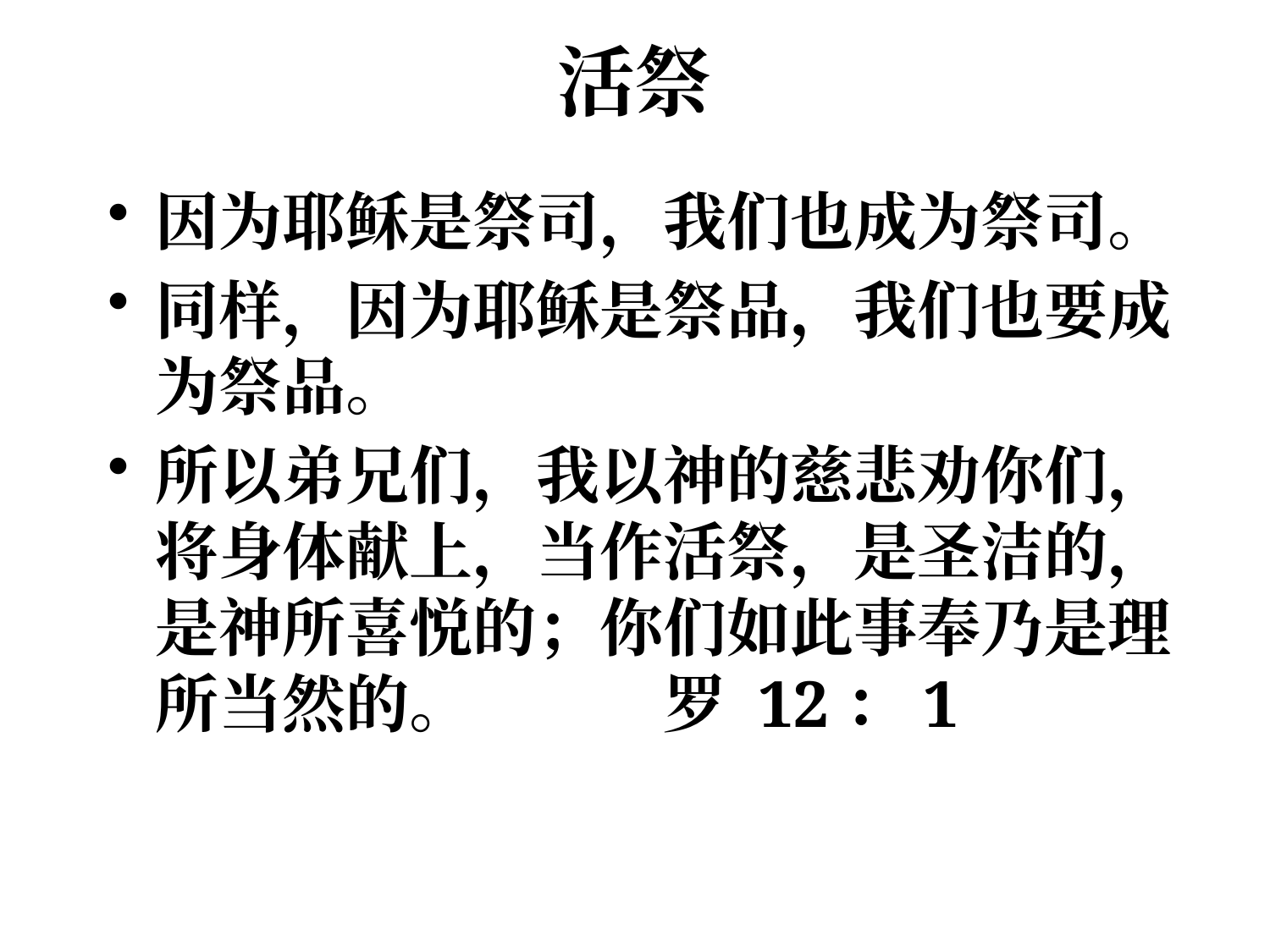

# 活祭
因为耶稣是祭司，我们也成为祭司。
同样，因为耶稣是祭品，我们也要成为祭品。
所以弟兄们，我以神的慈悲劝你们，将身体献上，当作活祭，是圣洁的，是神所喜悦的；你们如此事奉乃是理所当然的。 		罗 12：1